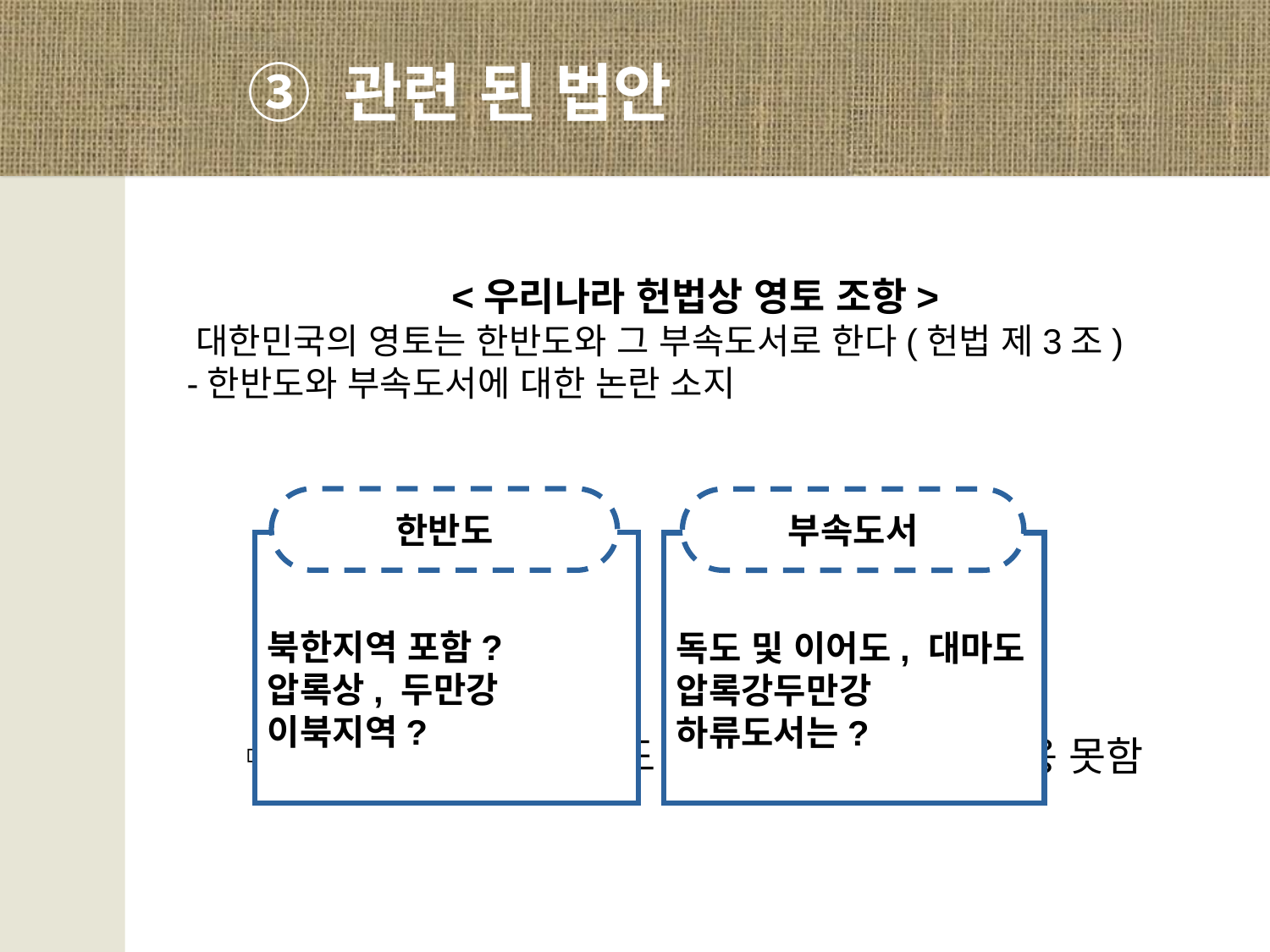

③ 관련 된 법안
<우리나라 헌법상 영토 조항>
   대한민국의 영토는 한반도와 그 부속도서로 한다(헌법 제3조)
   -한반도와 부속도서에 대한 논란 소지

⇨현재 헌법으로는 간도, 대마도 영토취득 수용 못함
한반도
부속도서

북한지역 포함?
압록상, 두만강 이북지역?

독도 및 이어도, 대마도
압록강두만강 하류도서는?